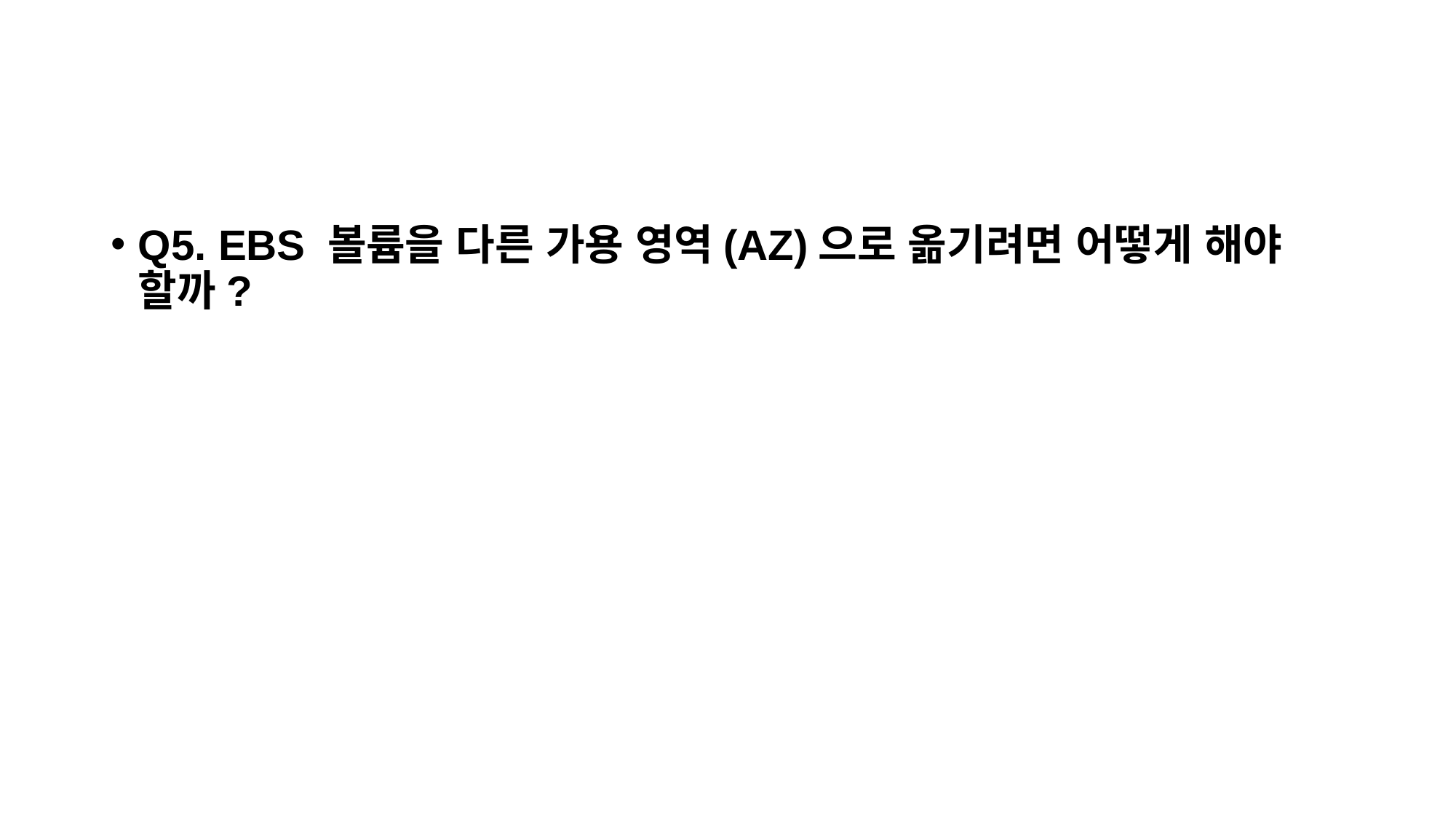

Q5. EBS 볼륨을 다른 가용 영역(AZ)으로 옮기려면 어떻게 해야 할까?